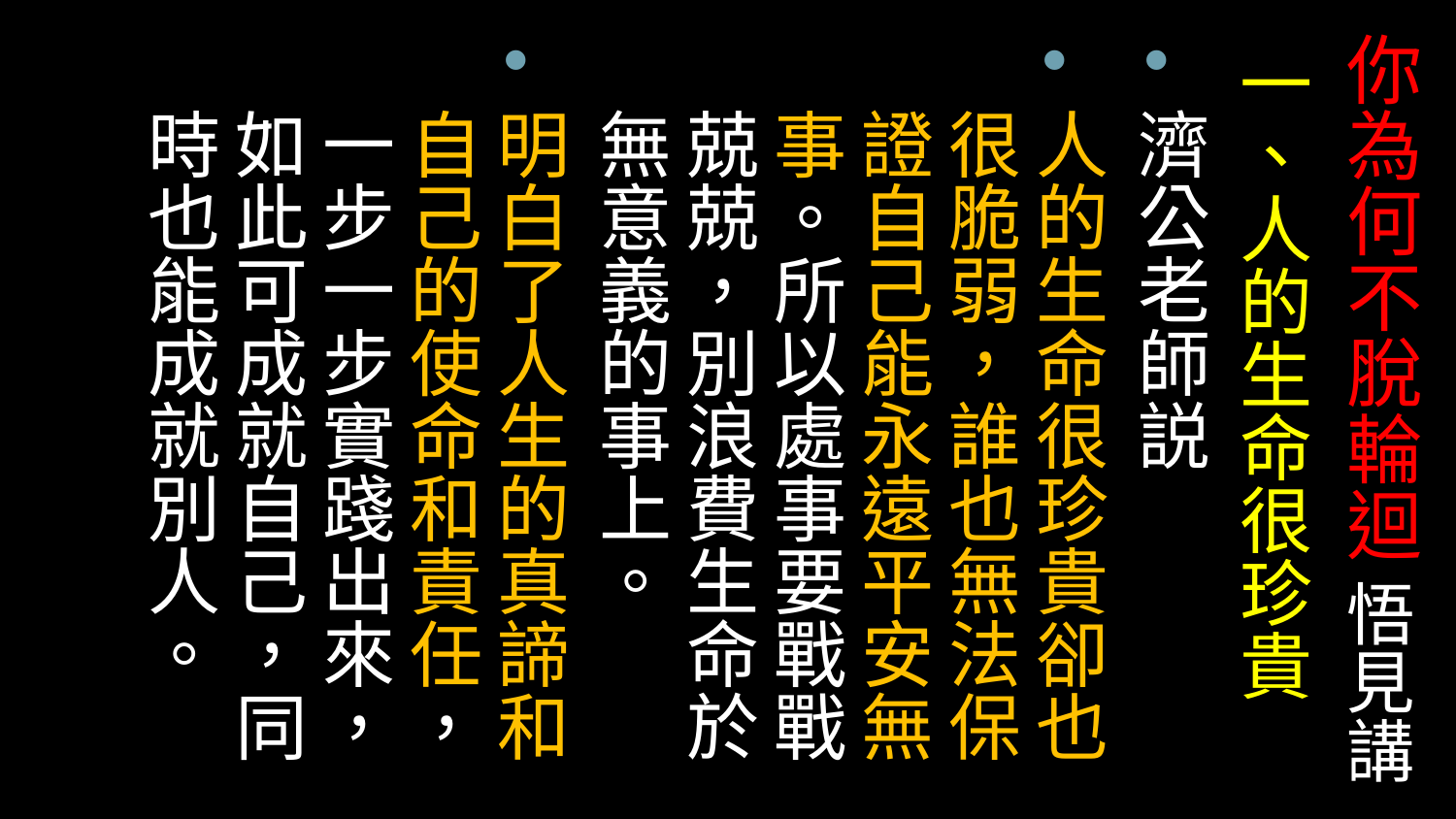

# 你為何不脫輪迴 悟見講
一、人的生命很珍貴
濟公老師説
人的生命很珍貴卻也很脆弱，誰也無法保證自己能永遠平安無事。所以處事要戰戰兢兢，別浪費生命於無意義的事上。
明白了人生的真諦和自己的使命和責任，一步一步實踐出來，如此可成就自己，同時也能成就別人。